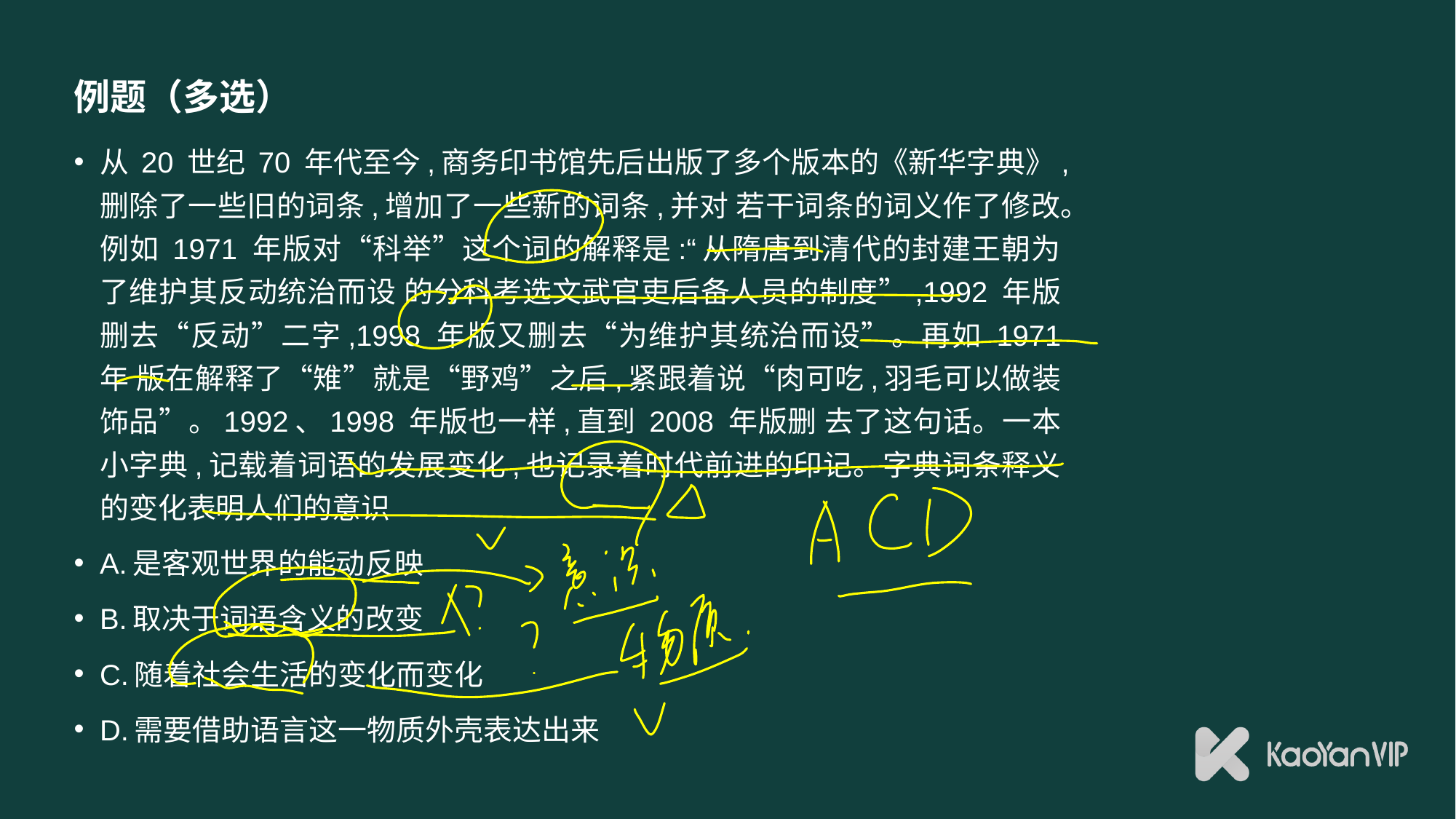

# 例题（多选）
从 20 世纪 70 年代至今,商务印书馆先后出版了多个版本的《新华字典》,删除了一些旧的词条,增加了一些新的词条,并对 若干词条的词义作了修改。例如 1971 年版对“科举”这个词的解释是:“从隋唐到清代的封建王朝为了维护其反动统治而设 的分科考选文武官吏后备人员的制度”,1992 年版删去“反动”二字,1998 年版又删去“为维护其统治而设”。再如 1971 年 版在解释了“雉”就是“野鸡”之后,紧跟着说“肉可吃,羽毛可以做装饰品”。1992、1998 年版也一样,直到 2008 年版删 去了这句话。一本小字典,记载着词语的发展变化,也记录着时代前进的印记。字典词条释义的变化表明人们的意识
A.是客观世界的能动反映
B.取决于词语含义的改变
C.随着社会生活的变化而变化
D.需要借助语言这一物质外壳表达出来